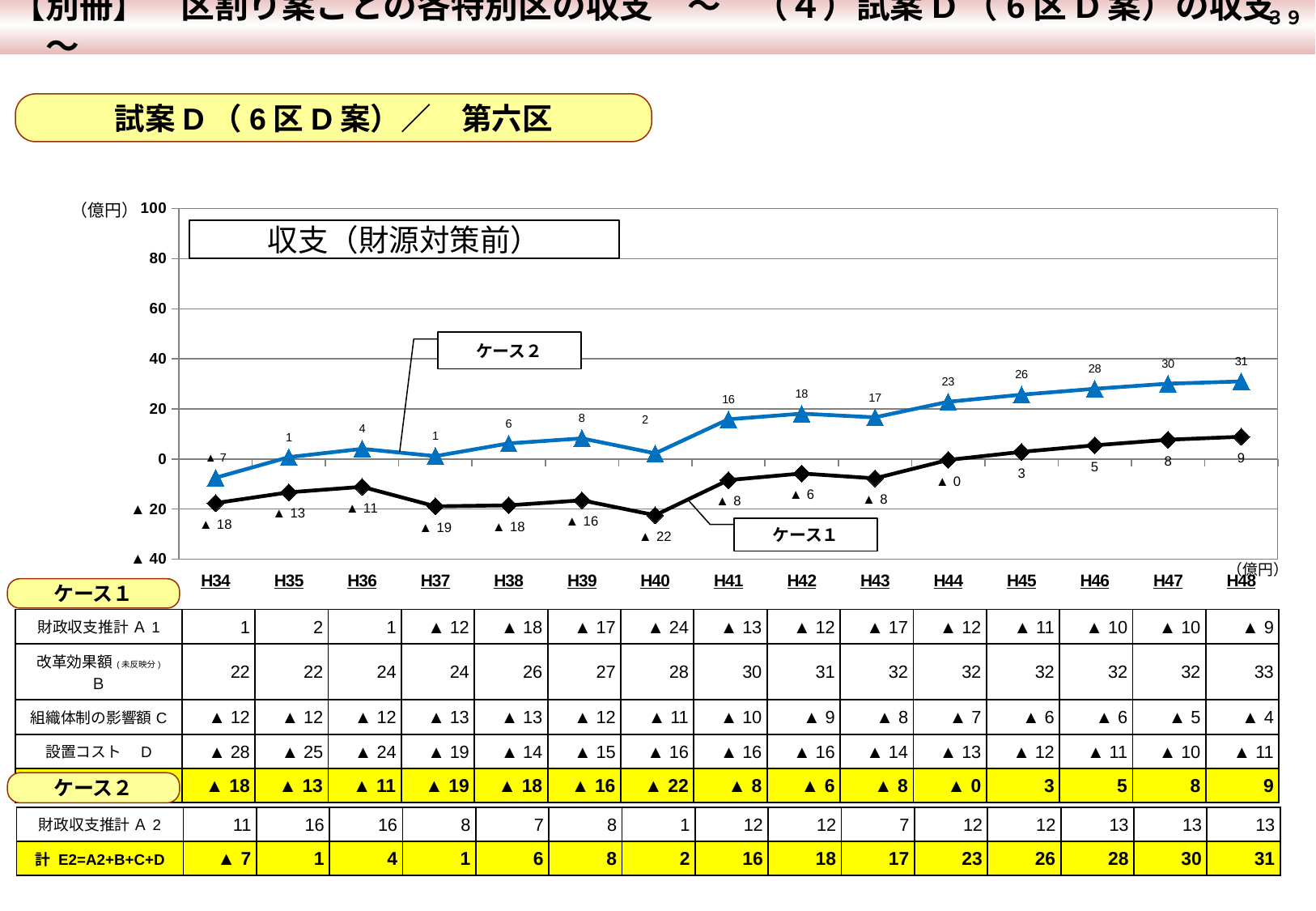

【別冊】　区割り案ごとの各特別区の収支　～　（４）試案D（6区D案）の収支　～
 ３９
試案D（6区D案）／　第六区

### Chart

| Category | 計 E=A'+B+C+D | 計 E=A+B+C+D |
|---|---|---|
| H34 | -7.484620662051418 | -17.59718066205142 |
| H35 | 0.7459118783229925 | -13.299578121677008 |
| H36 | 4.057317299918871 | -11.113882700081126 |
| H37 | 1.1417970213677826 | -18.901222978632216 |
| H38 | 6.231658739149189 | -18.493971260850813 |
| H39 | 8.22780201209298 | -16.49783798790702 |
| H40 | 2.259965085496402 | -22.4656749145036 |
| H41 | 15.865881249266934 | -8.419328750733067 |
| H42 | 18.113255191608005 | -5.791354808391988 |
| H43 | 16.63261842276676 | -7.730631577233242 |
| H44 | 22.853159060103685 | -0.3692509398963182 |
| H45 | 25.709230450167688 | 2.84098045016769 |
| H46 | 28.06372149964266 | 5.4593214996426624 |
| H47 | 30.112316440670156 | 7.700266440670154 |
| H48 | 31.00581081011287 | 8.88839081011286 |
（億円）
収支（財源対策前）
ケース２
ケース１
（億円）
ケース１
| 財政収支推計 Ａ1 | 1 | 2 | 1 | ▲ 12 | ▲ 18 | ▲ 17 | ▲ 24 | ▲ 13 | ▲ 12 | ▲ 17 | ▲ 12 | ▲ 11 | ▲ 10 | ▲ 10 | ▲ 9 |
| --- | --- | --- | --- | --- | --- | --- | --- | --- | --- | --- | --- | --- | --- | --- | --- |
| 改革効果額(未反映分) Ｂ | 22 | 22 | 24 | 24 | 26 | 27 | 28 | 30 | 31 | 32 | 32 | 32 | 32 | 32 | 33 |
| 組織体制の影響額C | ▲ 12 | ▲ 12 | ▲ 12 | ▲ 13 | ▲ 13 | ▲ 12 | ▲ 11 | ▲ 10 | ▲ 9 | ▲ 8 | ▲ 7 | ▲ 6 | ▲ 6 | ▲ 5 | ▲ 4 |
| 設置コスト　D | ▲ 28 | ▲ 25 | ▲ 24 | ▲ 19 | ▲ 14 | ▲ 15 | ▲ 16 | ▲ 16 | ▲ 16 | ▲ 14 | ▲ 13 | ▲ 12 | ▲ 11 | ▲ 10 | ▲ 11 |
| 計 E1=A1+B+C+D | ▲ 18 | ▲ 13 | ▲ 11 | ▲ 19 | ▲ 18 | ▲ 16 | ▲ 22 | ▲ 8 | ▲ 6 | ▲ 8 | ▲ 0 | 3 | 5 | 8 | 9 |
ケース２
| 財政収支推計 Ａ2 | 11 | 16 | 16 | 8 | 7 | 8 | 1 | 12 | 12 | 7 | 12 | 12 | 13 | 13 | 13 |
| --- | --- | --- | --- | --- | --- | --- | --- | --- | --- | --- | --- | --- | --- | --- | --- |
| 計 E2=A2+B+C+D | ▲ 7 | 1 | 4 | 1 | 6 | 8 | 2 | 16 | 18 | 17 | 23 | 26 | 28 | 30 | 31 |